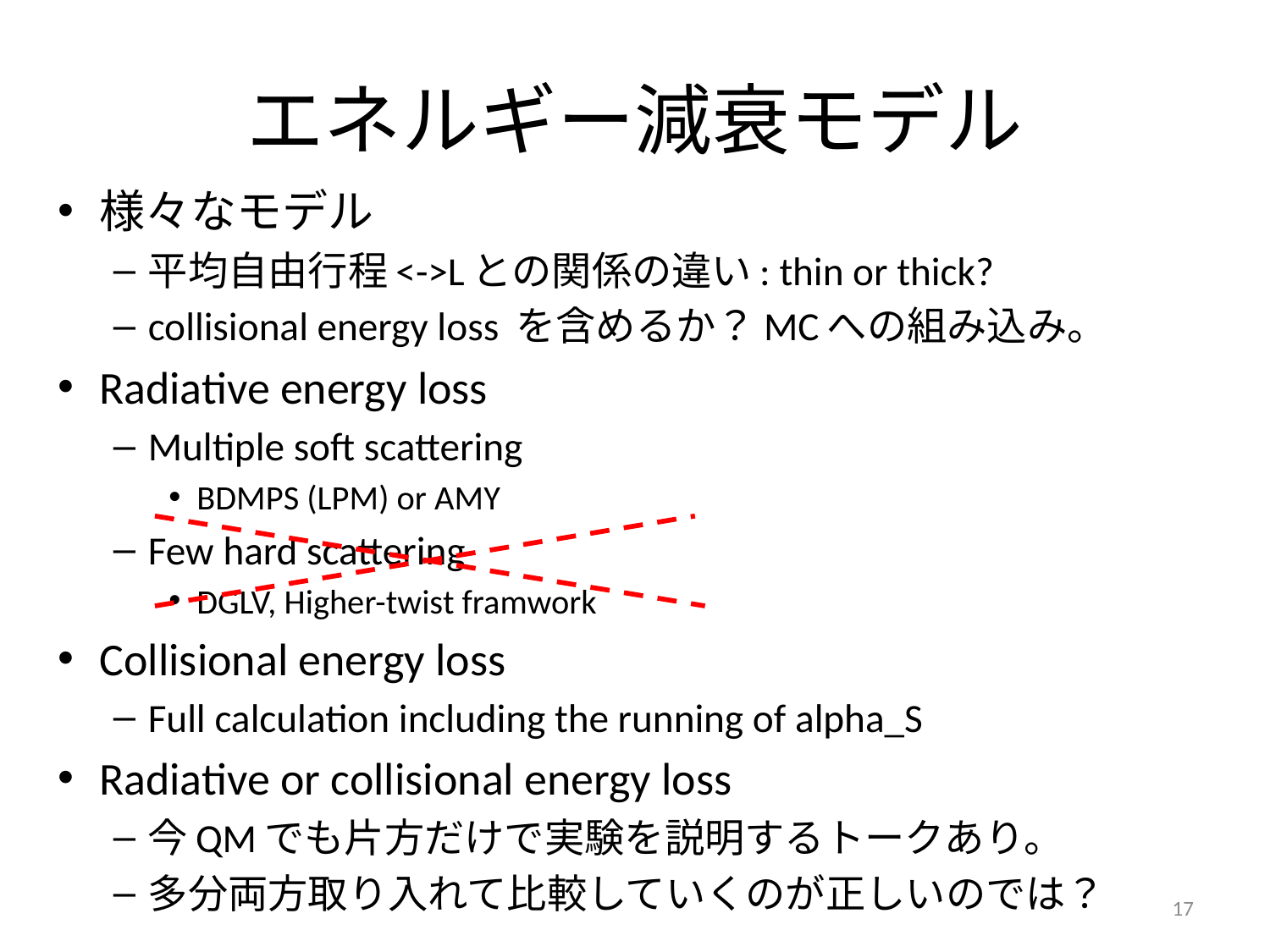

# エネルギー減衰モデル
様々なモデル
平均自由行程<->Lとの関係の違い: thin or thick?
collisional energy loss を含めるか？MCへの組み込み。
Radiative energy loss
Multiple soft scattering
BDMPS (LPM) or AMY
Few hard scattering
DGLV, Higher-twist framwork
Collisional energy loss
Full calculation including the running of alpha_S
Radiative or collisional energy loss
今QMでも片方だけで実験を説明するトークあり。
多分両方取り入れて比較していくのが正しいのでは？
17